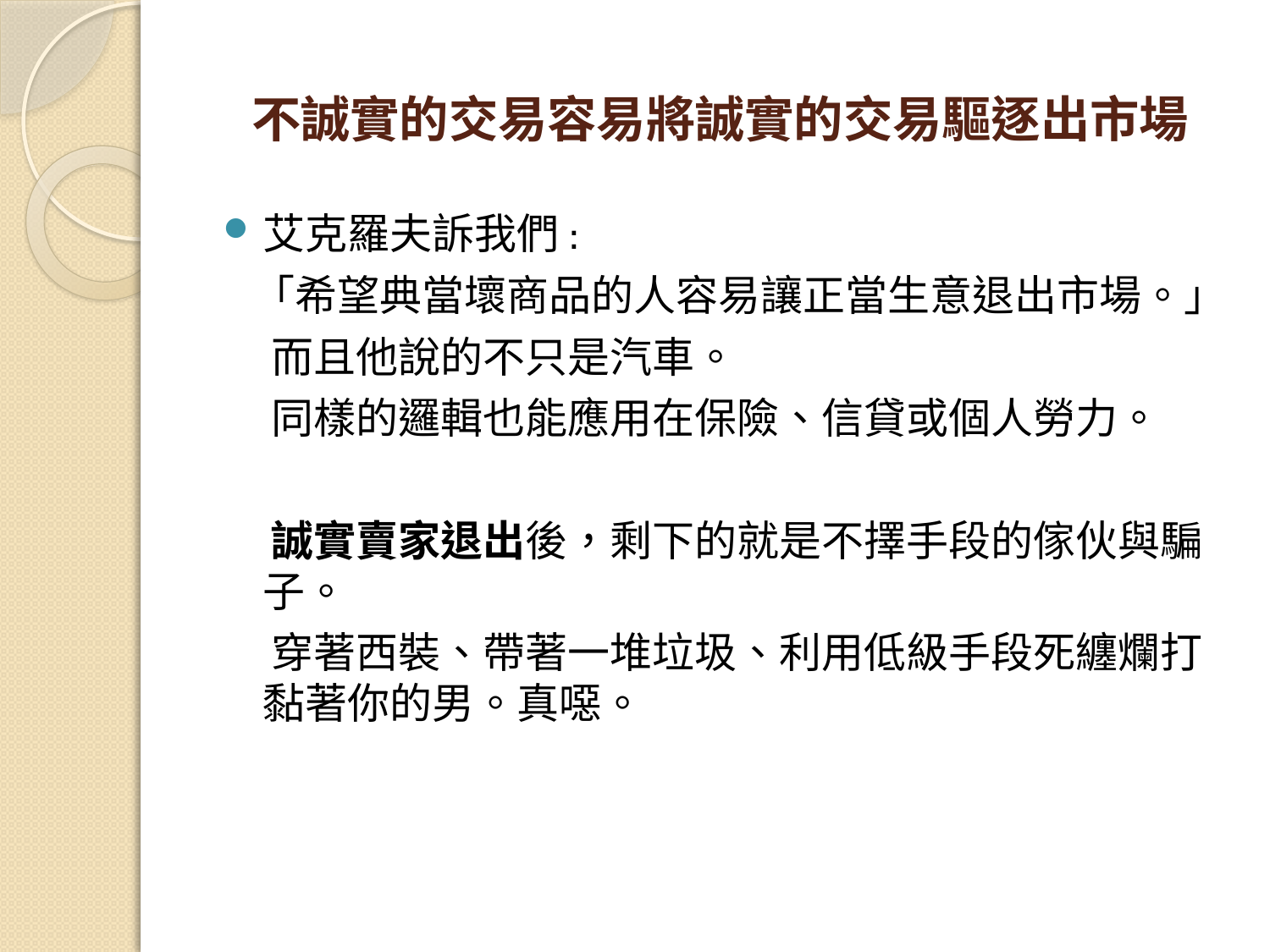

# 不誠實的交易容易將誠實的交易驅逐出市場
艾克羅夫訴我們:
  「希望典當壞商品的人容易讓正當生意退出市場。」
    而且他說的不只是汽車。
    同樣的邏輯也能應用在保險、信貸或個人勞力。

    誠實賣家退出後，剩下的就是不擇手段的傢伙與騙子。
    穿著西裝、帶著一堆垃圾、利用低級手段死纏爛打黏著你的男。真噁。